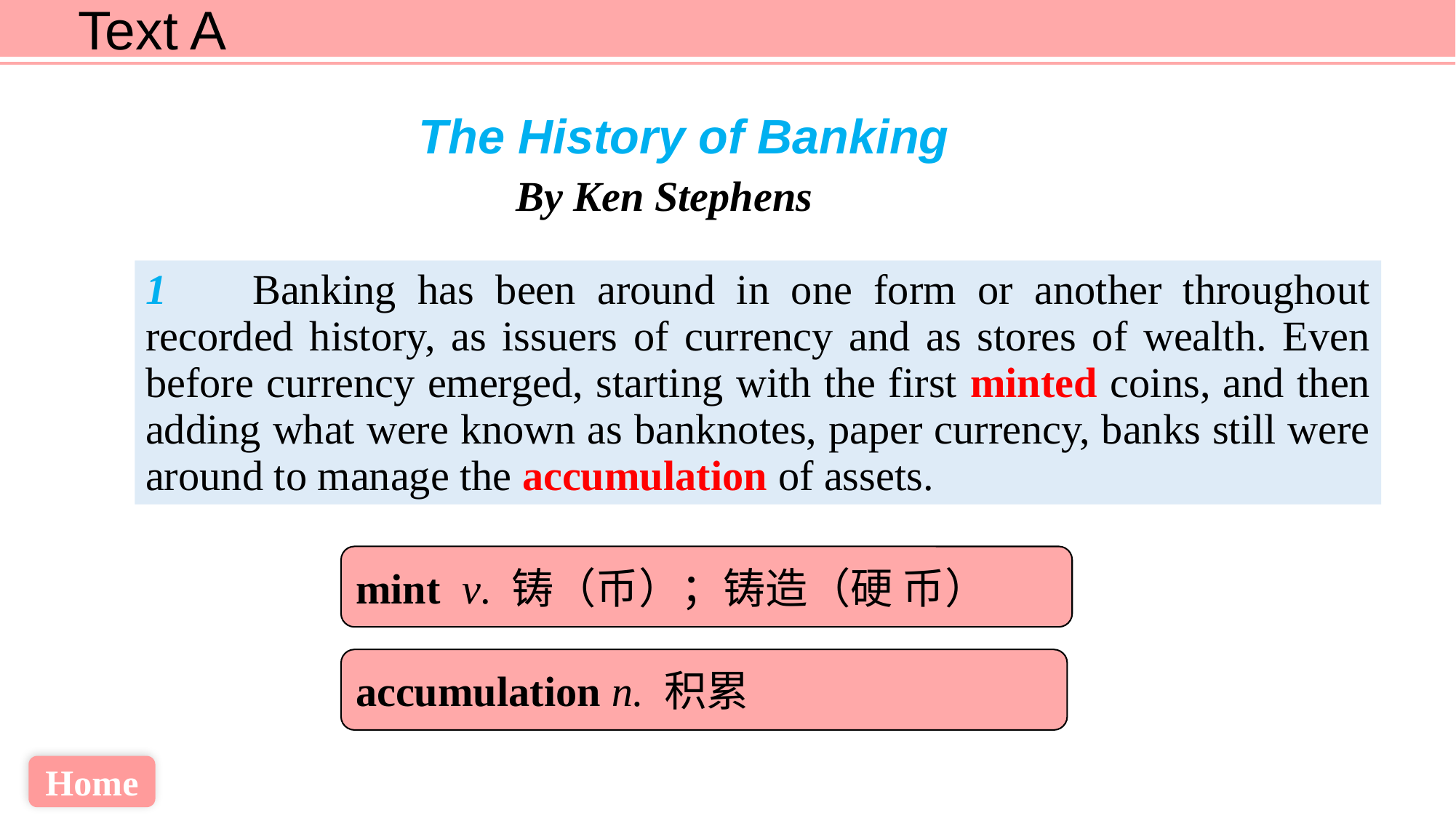

The History of Banking
     By Ken Stephens
1    Banking has been around in one form or another throughout recorded history, as issuers of currency and as stores of wealth. Even before currency emerged, starting with the first minted coins, and then adding what were known as banknotes, paper currency, banks still were around to manage the accumulation of assets.

mint  v. 铸（币）；铸造（硬 币）
accumulation n. 积累